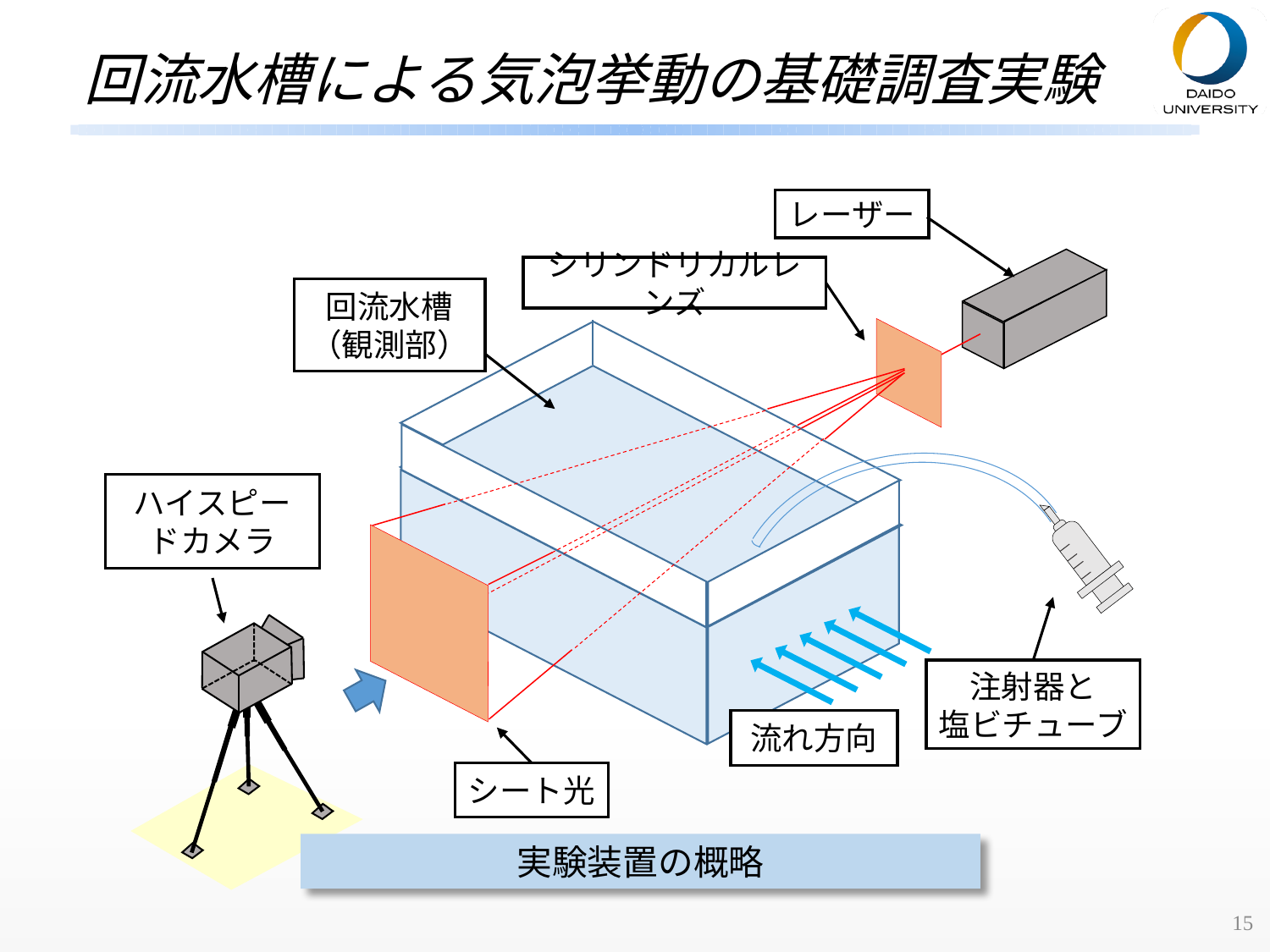

# 回流水槽による気泡挙動の基礎調査実験
レーザー

シリンドリカルレンズ

回流水槽（観測部）

ハイスピードカメラ

注射器と
塩ビチューブ

流れ方向
シート光
実験装置の概略
15